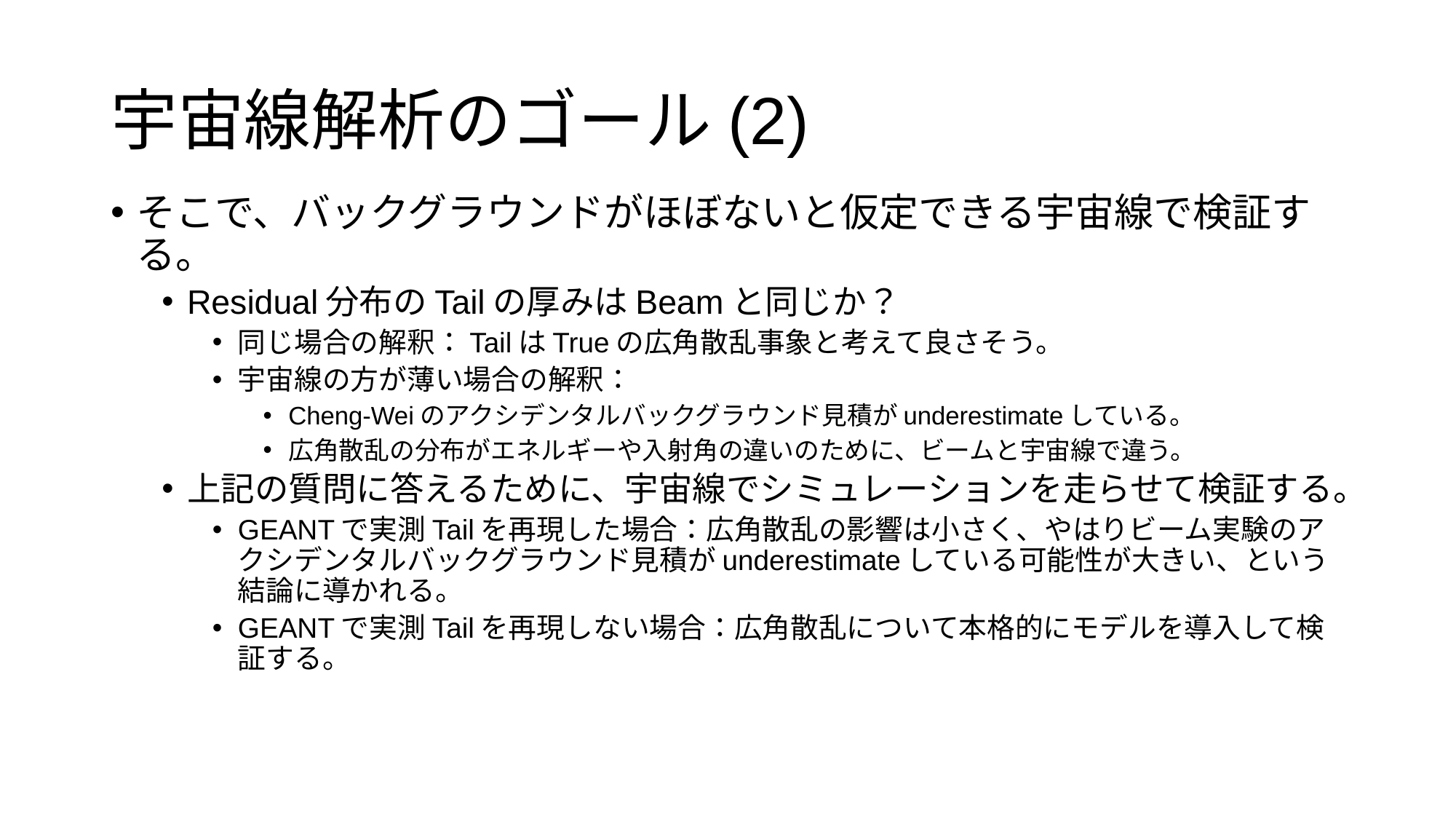

# 宇宙線解析のゴール(2)
そこで、バックグラウンドがほぼないと仮定できる宇宙線で検証する。
Residual分布のTailの厚みはBeamと同じか？
同じ場合の解釈：TailはTrueの広角散乱事象と考えて良さそう。
宇宙線の方が薄い場合の解釈：
Cheng-Weiのアクシデンタルバックグラウンド見積がunderestimateしている。
広角散乱の分布がエネルギーや入射角の違いのために、ビームと宇宙線で違う。
上記の質問に答えるために、宇宙線でシミュレーションを走らせて検証する。
GEANTで実測Tailを再現した場合：広角散乱の影響は小さく、やはりビーム実験のアクシデンタルバックグラウンド見積がunderestimateしている可能性が大きい、という結論に導かれる。
GEANTで実測Tailを再現しない場合：広角散乱について本格的にモデルを導入して検証する。